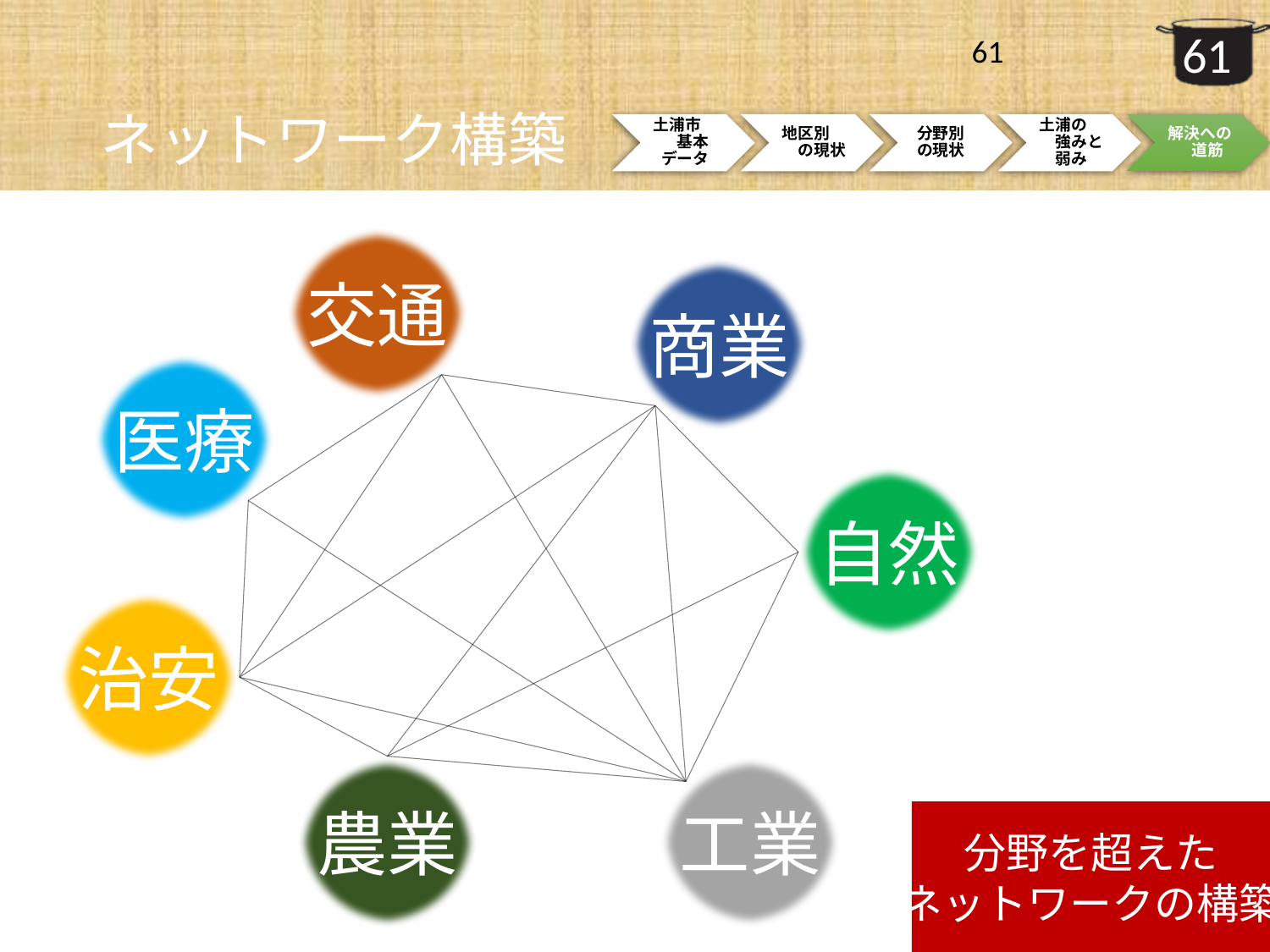

61
# ネットワーク構築
土浦市　　基本データ
地区別　　の現状
分野別
の現状
土浦の　　強みと弱み
解決への　道筋
交通
商業
医療
自然
治安
農業
工業
分野を超えた
ネットワークの構築